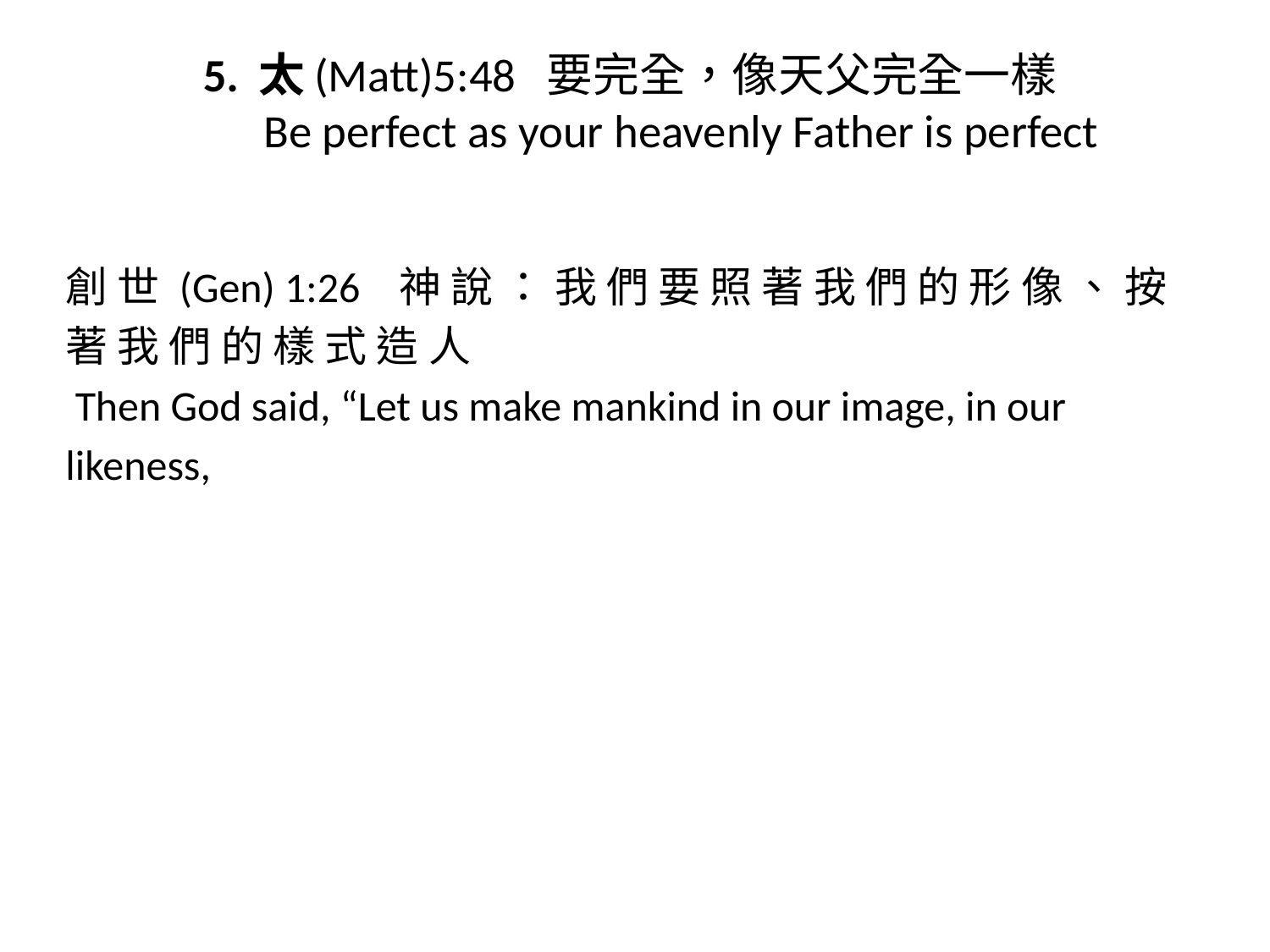

# 5. 太(Matt)5:48  要完全，像天父完全一樣 Be perfect as your heavenly Father is perfect
創 世 (Gen) 1:26   神 說 ： 我 們 要 照 著 我 們 的 形 像 、 按
著 我 們 的 樣 式 造 人
 Then God said, “Let us make mankind in our image, in our
likeness,